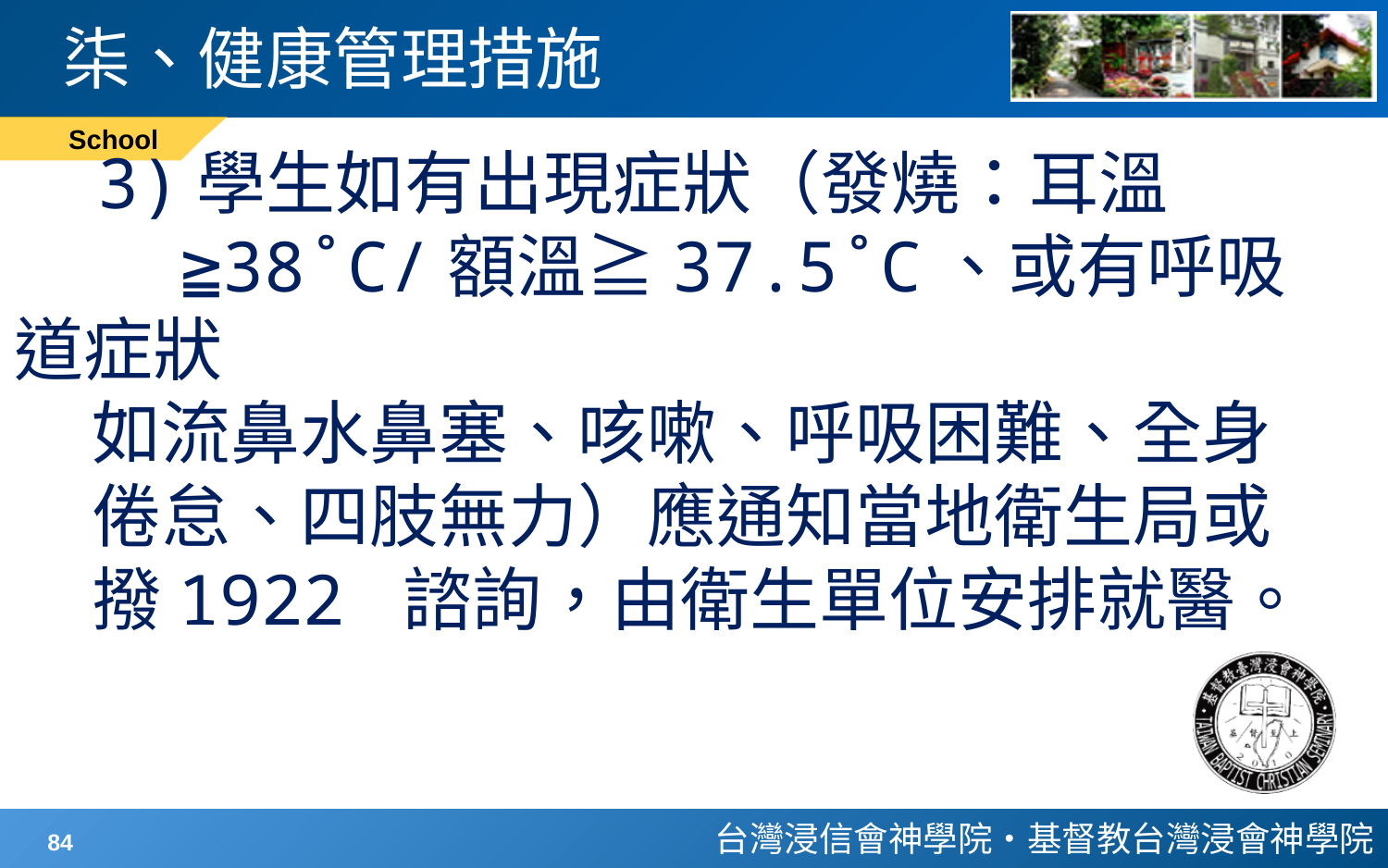

# 柒、健康管理措施
School
  3)學生如有出現症狀（發燒：耳溫
    ≧38˚C/額溫≧37.5˚C、或有呼吸道症狀
    如流鼻水鼻塞、咳嗽、呼吸困難、全身
    倦怠、四肢無力）應通知當地衛生局或
    撥1922 諮詢，由衛生單位安排就醫。